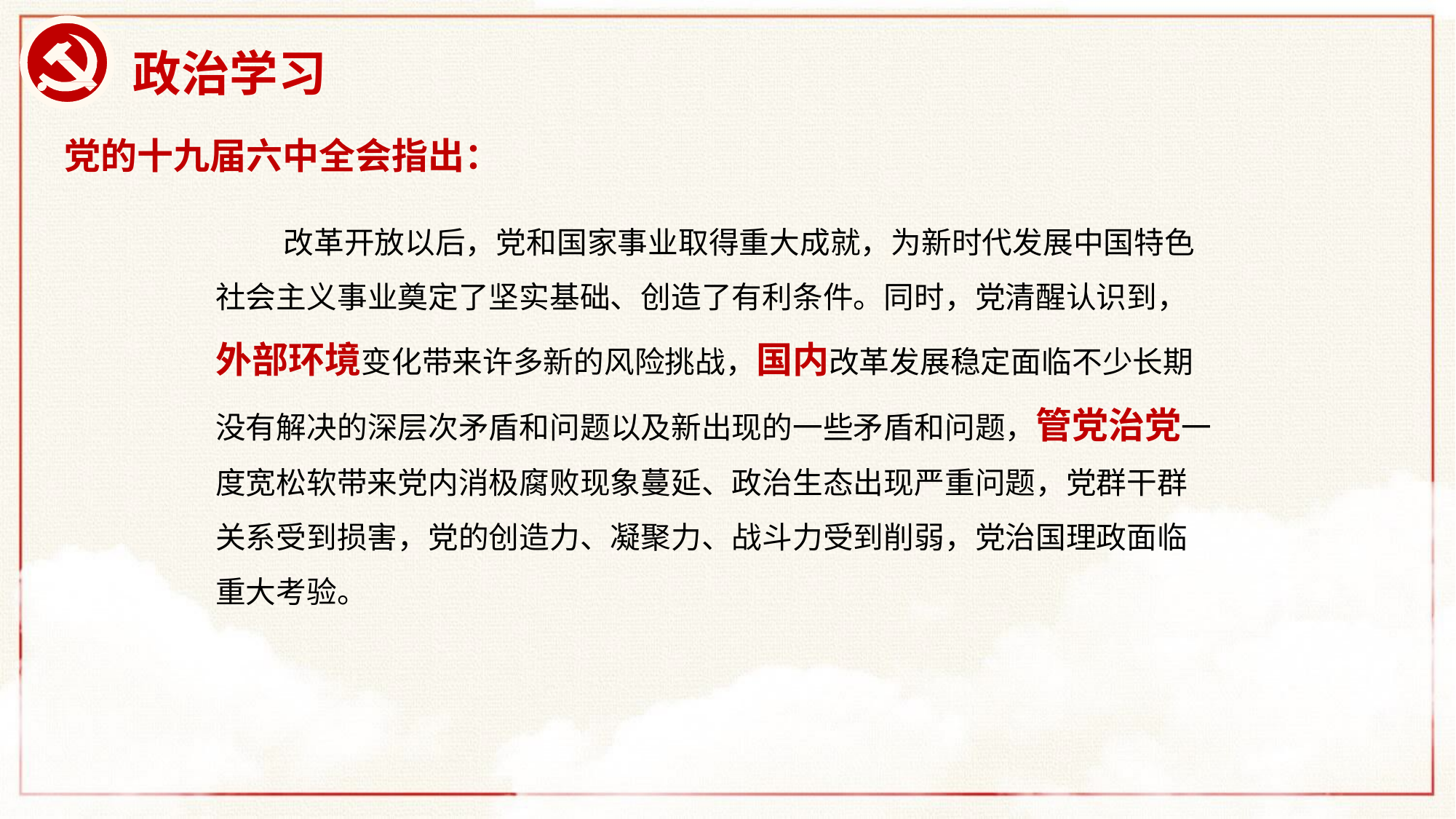

# 政治学习
党的十九届六中全会指出：
         改革开放以后，党和国家事业取得重大成就，为新时代发展中国特色社会主义事业奠定了坚实基础、创造了有利条件。同时，党清醒认识到，外部环境变化带来许多新的风险挑战，国内改革发展稳定面临不少长期没有解决的深层次矛盾和问题以及新出现的一些矛盾和问题，管党治党一度宽松软带来党内消极腐败现象蔓延、政治生态出现严重问题，党群干群关系受到损害，党的创造力、凝聚力、战斗力受到削弱，党治国理政面临重大考验。